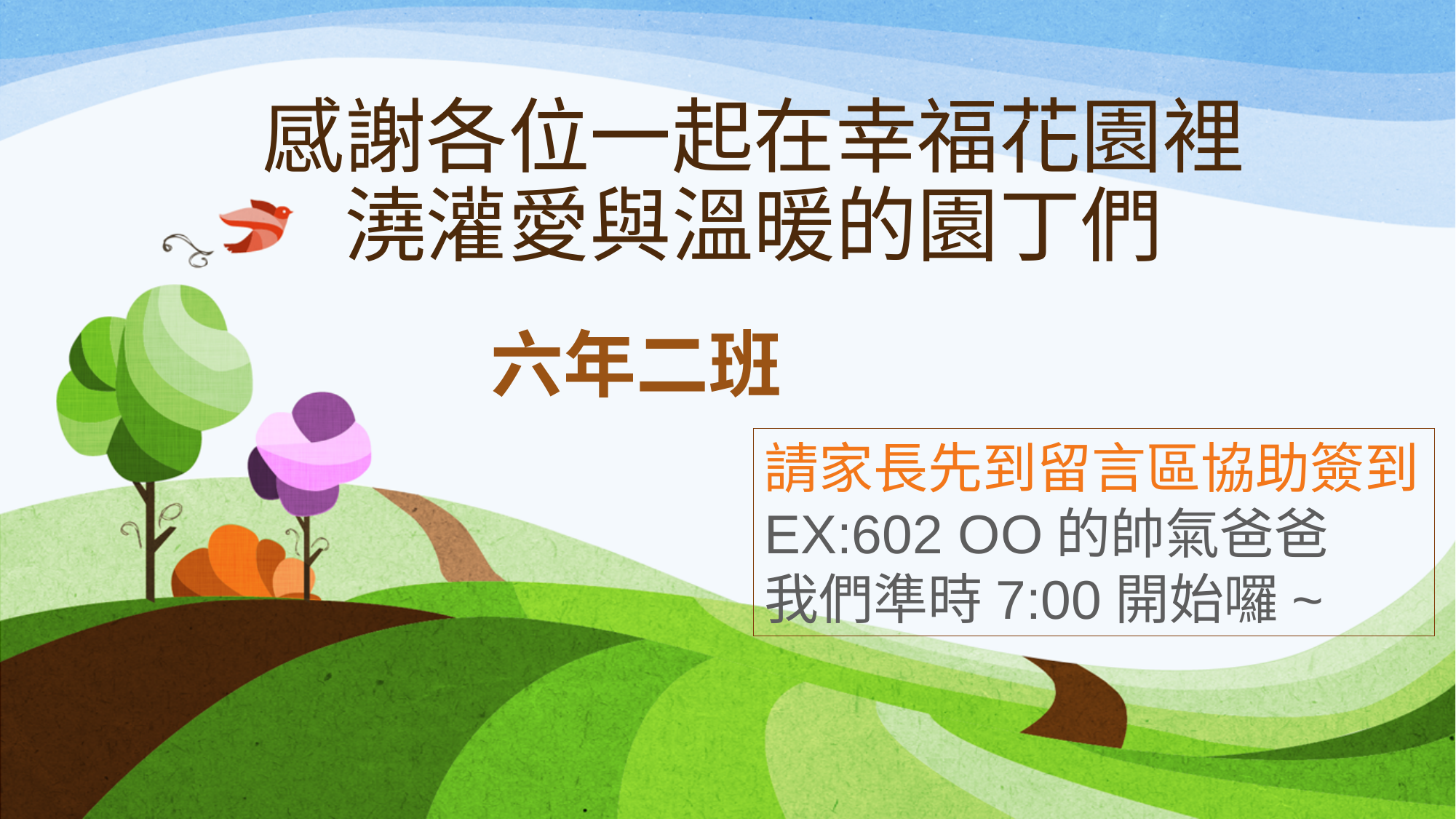

# 感謝各位一起在幸福花園裡 澆灌愛與溫暖的園丁們
六年二班
請家長先到留言區協助簽到
EX:602 OO的帥氣爸爸
我們準時7:00開始囉~